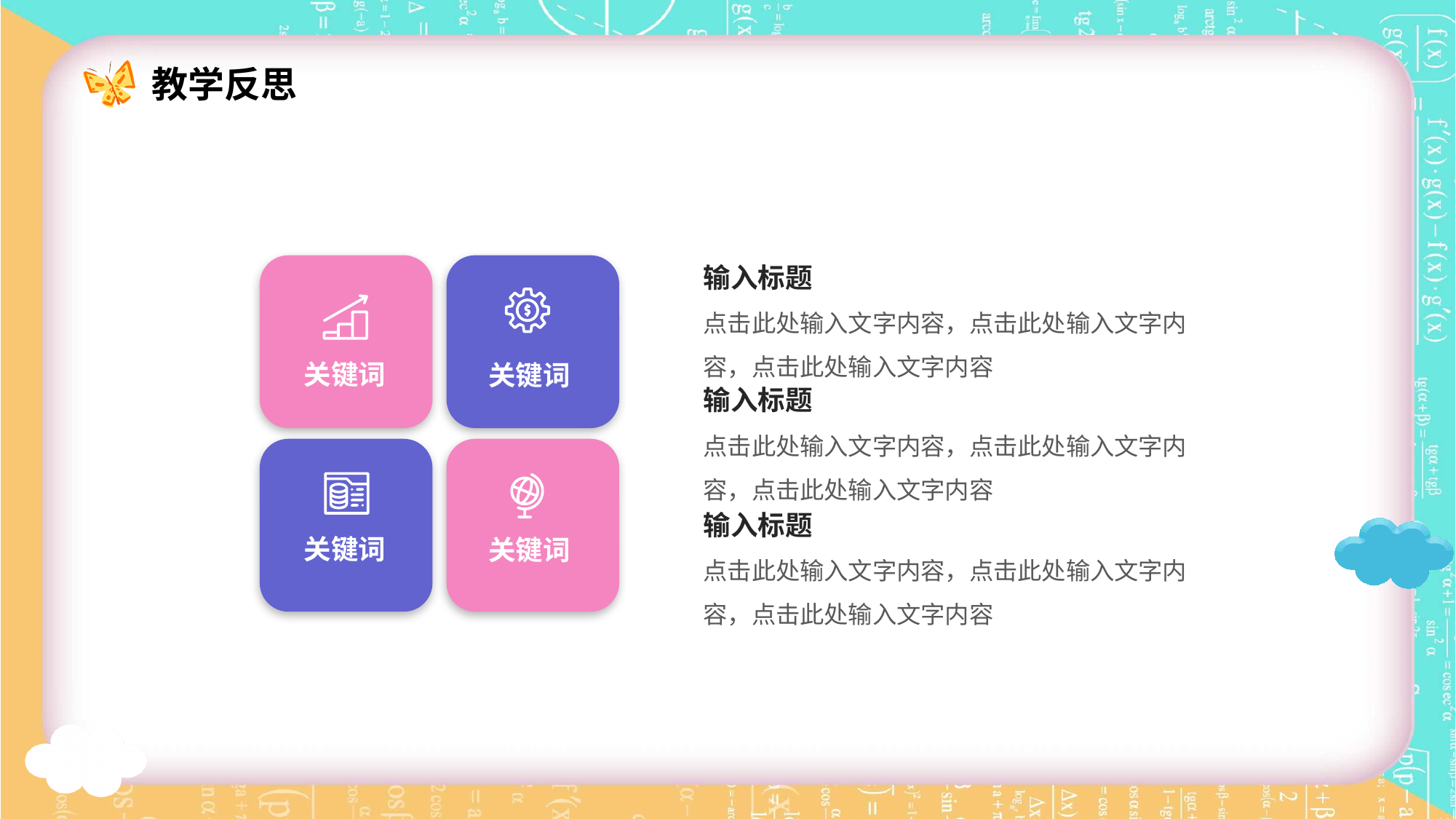

输入标题

点击此处输入文字内容，点击此处输入文字内容，点击此处输入文字内容

关键词
关键词
输入标题
点击此处输入文字内容，点击此处输入文字内容，点击此处输入文字内容

输入标题
关键词
关键词
点击此处输入文字内容，点击此处输入文字内容，点击此处输入文字内容